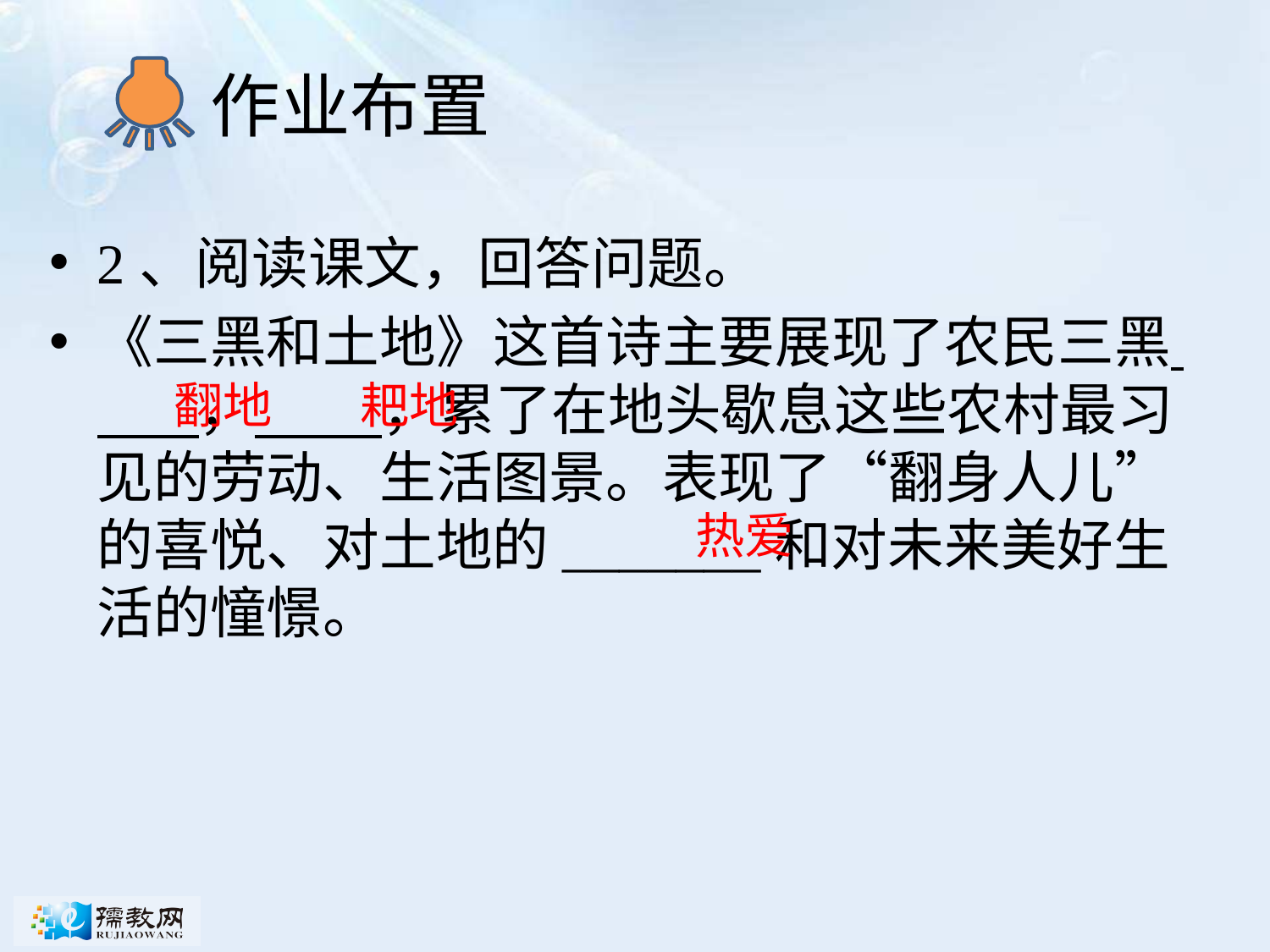

# 作业布置

2、阅读课文，回答问题。
《三黑和土地》这首诗主要展现了农民三黑          ，          ，累了在地头歇息这些农村最习见的劳动、生活图景。表现了“翻身人儿”的喜悦、对土地的_______和对未来美好生活的憧憬。

翻地
耙地
热爱